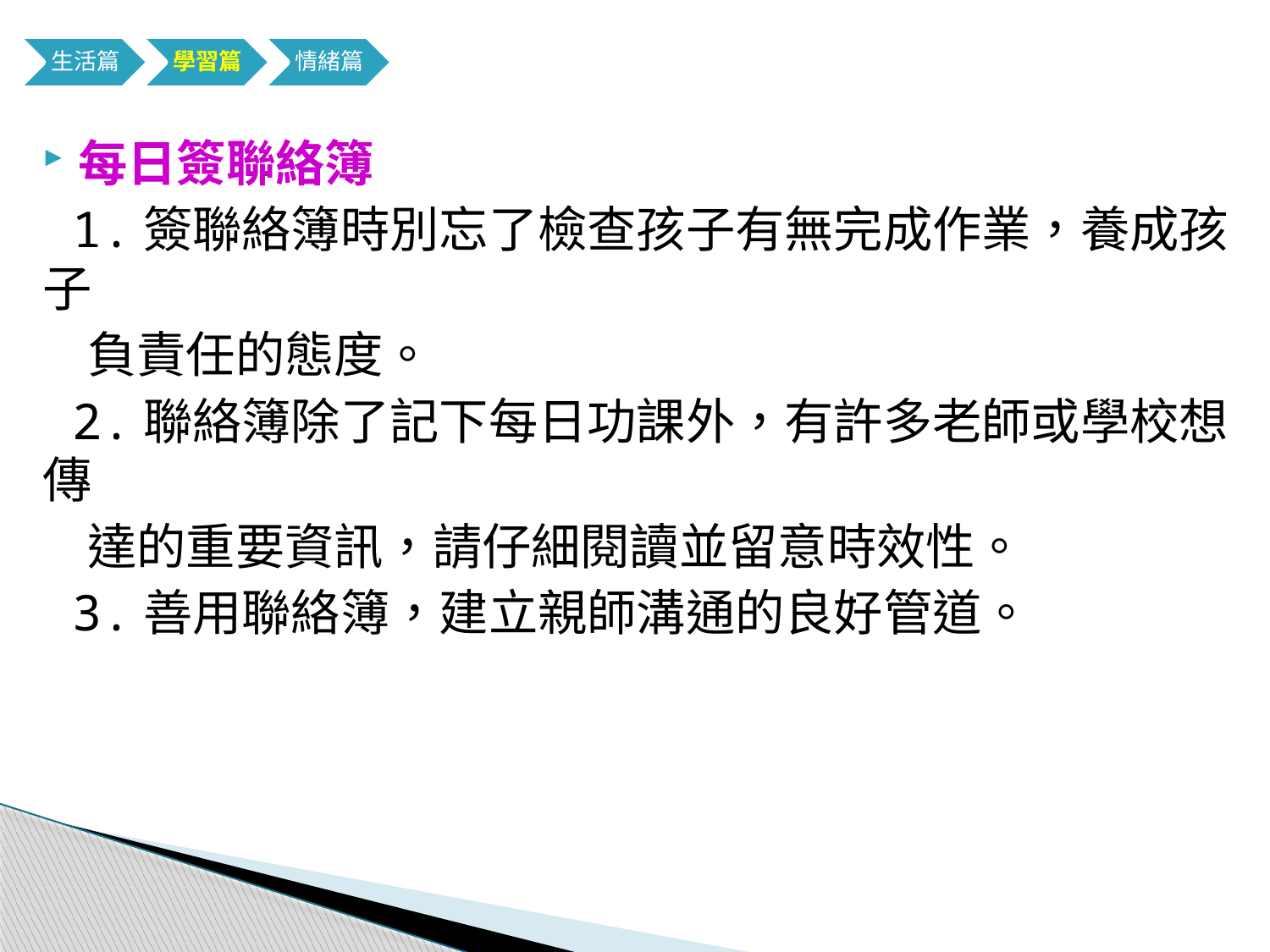

生活篇
學習篇
情緒篇
每日簽聯絡簿
 1.簽聯絡簿時別忘了檢查孩子有無完成作業，養成孩子
   負責任的態度。
 2.聯絡簿除了記下每日功課外，有許多老師或學校想傳
   達的重要資訊，請仔細閱讀並留意時效性。
 3.善用聯絡簿，建立親師溝通的良好管道。